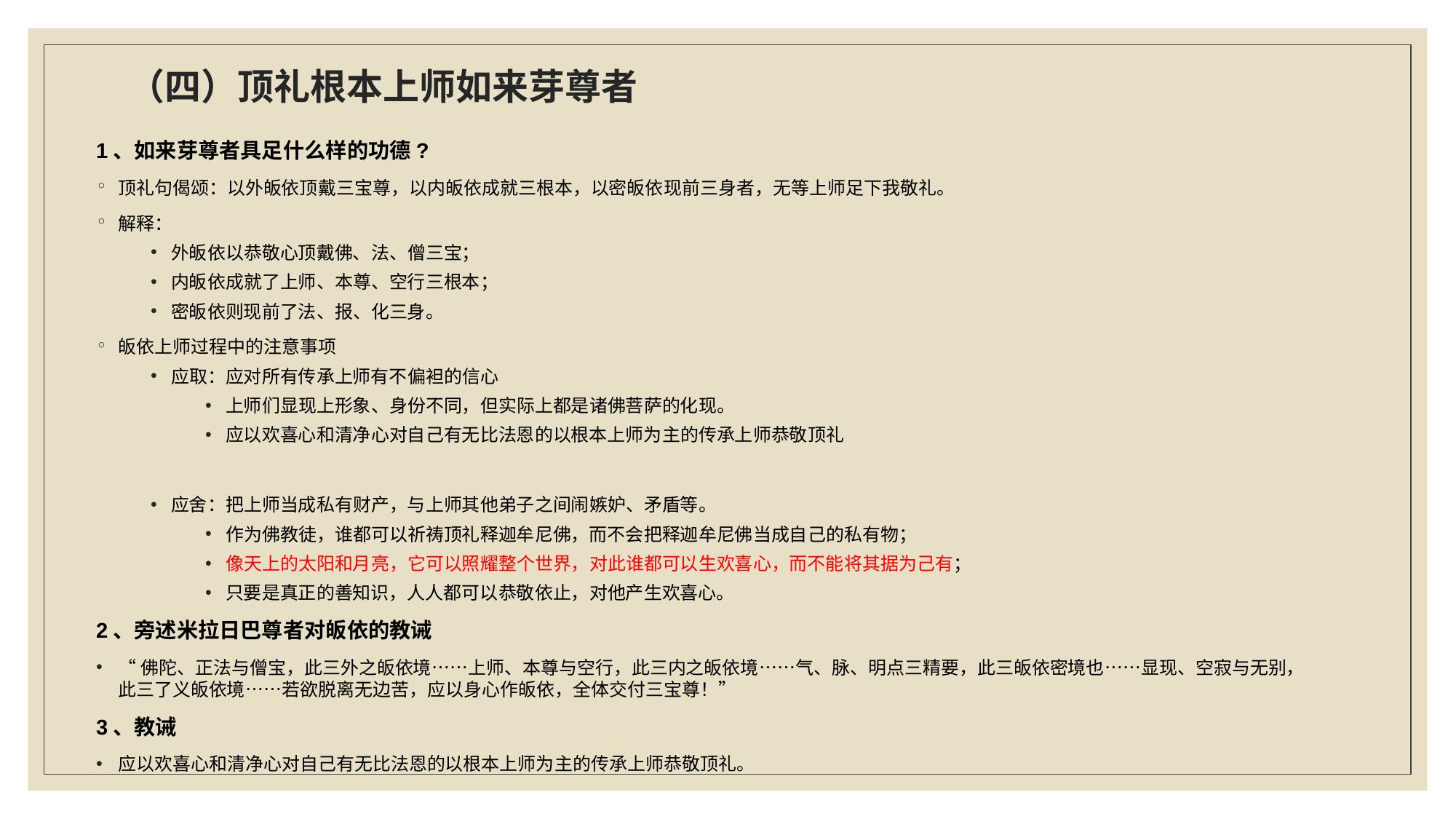

# （四）顶礼根本上师如来芽尊者
1、如来芽尊者具足什么样的功德?
顶礼句偈颂：以外皈依顶戴三宝尊，以内皈依成就三根本，以密皈依现前三身者，无等上师足下我敬礼。
解释：
外皈依以恭敬心顶戴佛、法、僧三宝；
内皈依成就了上师、本尊、空行三根本；
密皈依则现前了法、报、化三身。
皈依上师过程中的注意事项
应取：应对所有传承上师有不偏袒的信心
上师们显现上形象、身份不同，但实际上都是诸佛菩萨的化现。
应以欢喜心和清净心对自己有无比法恩的以根本上师为主的传承上师恭敬顶礼

应舍：把上师当成私有财产，与上师其他弟子之间闹嫉妒、矛盾等。
作为佛教徒，谁都可以祈祷顶礼释迦牟尼佛，而不会把释迦牟尼佛当成自己的私有物；
像天上的太阳和月亮，它可以照耀整个世界，对此谁都可以生欢喜心，而不能将其据为己有；
只要是真正的善知识，人人都可以恭敬依止，对他产生欢喜心。
2、旁述米拉日巴尊者对皈依的教诫
“佛陀、正法与僧宝，此三外之皈依境……上师、本尊与空行，此三内之皈依境……气、脉、明点三精要，此三皈依密境也……显现、空寂与无别，此三了义皈依境……若欲脱离无边苦，应以身心作皈依，全体交付三宝尊！”
3、教诫
应以欢喜心和清净心对自己有无比法恩的以根本上师为主的传承上师恭敬顶礼。